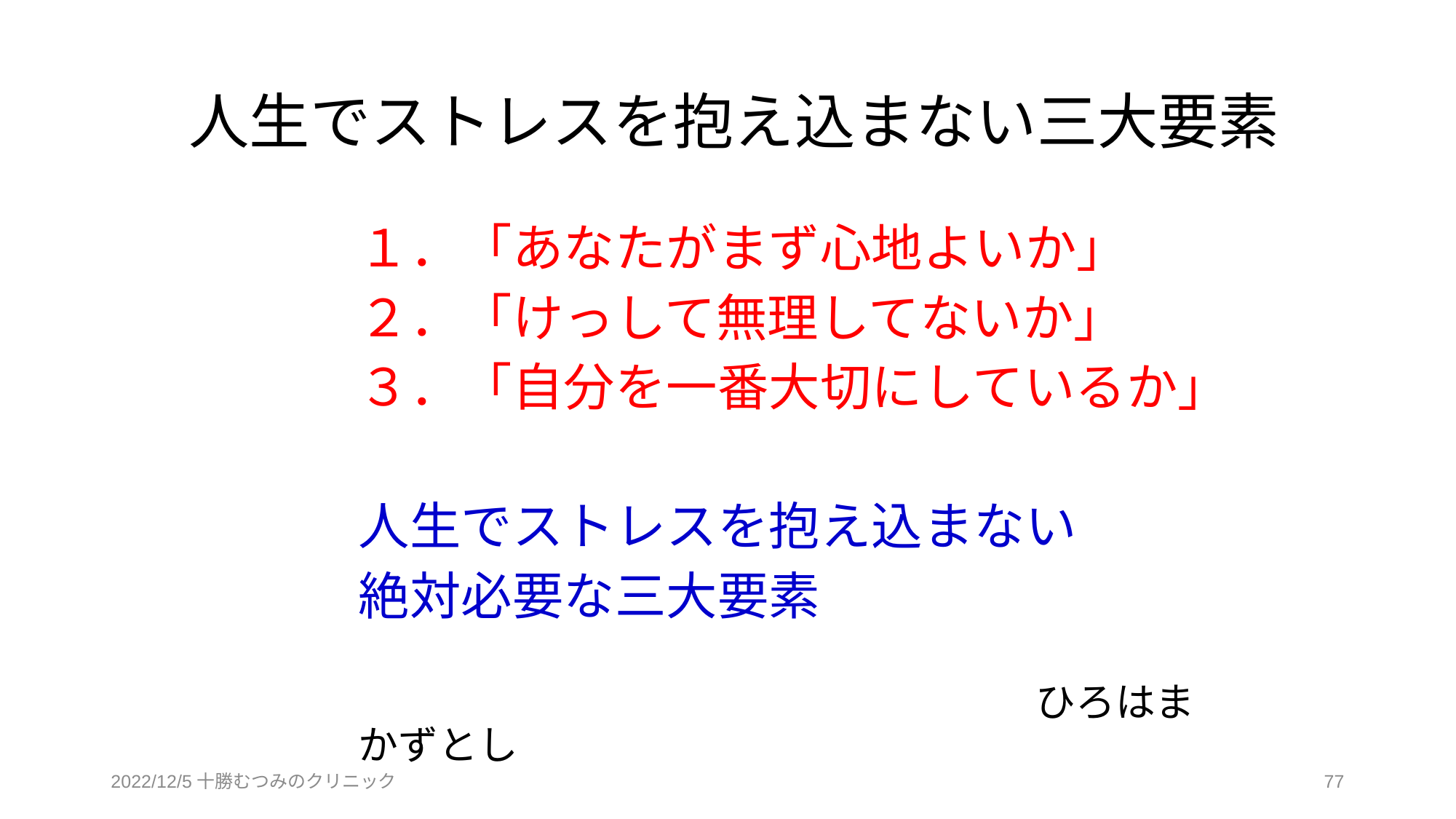

# 人生でストレスを抱え込まない三大要素
１．「あなたがまず心地よいか」
２．「けっして無理してないか」
３．「自分を一番大切にしているか」

人生でストレスを抱え込まない
絶対必要な三大要素

　　　　　　　　　　　　　　　　　ひろはま　かずとし
2022/12/5十勝むつみのクリニック
77